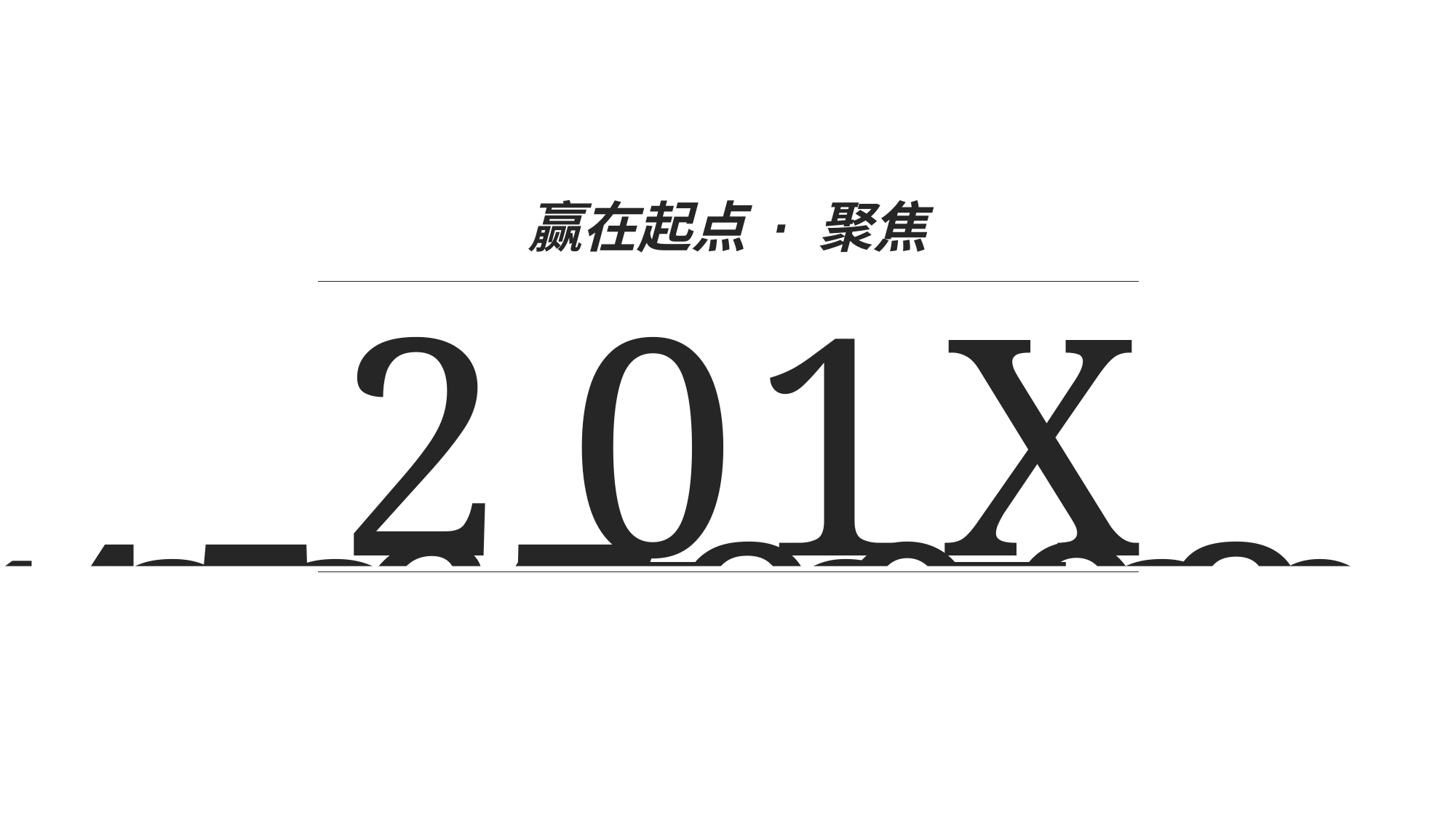

31234567890
00234567890
赢在起点 · 聚焦
2
0
1
X

12345678902
12345678901